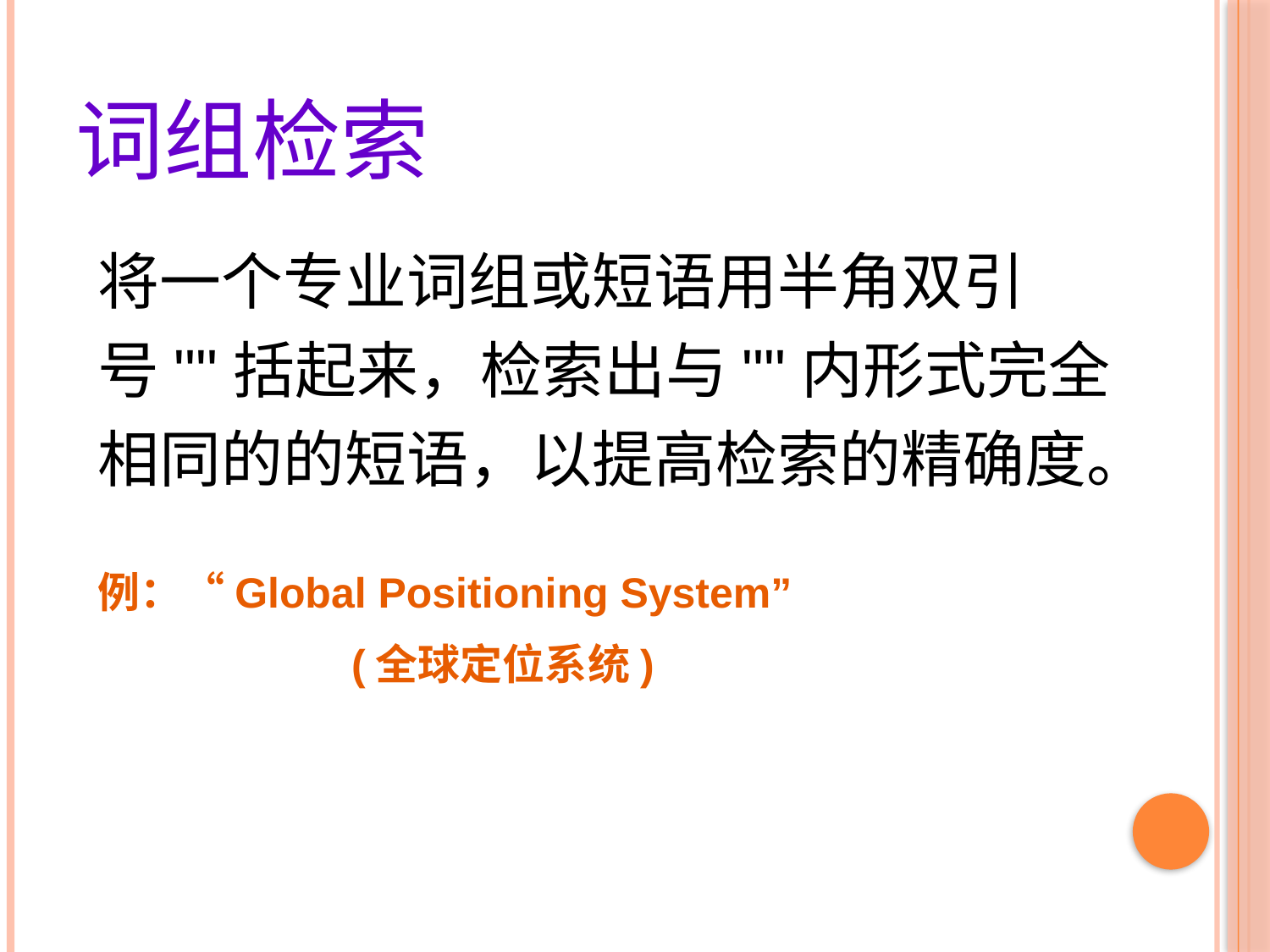

# 词组检索

将一个专业词组或短语用半角双引号""括起来，检索出与""内形式完全相同的的短语，以提高检索的精确度。
例：“Global Positioning System”
		(全球定位系统)